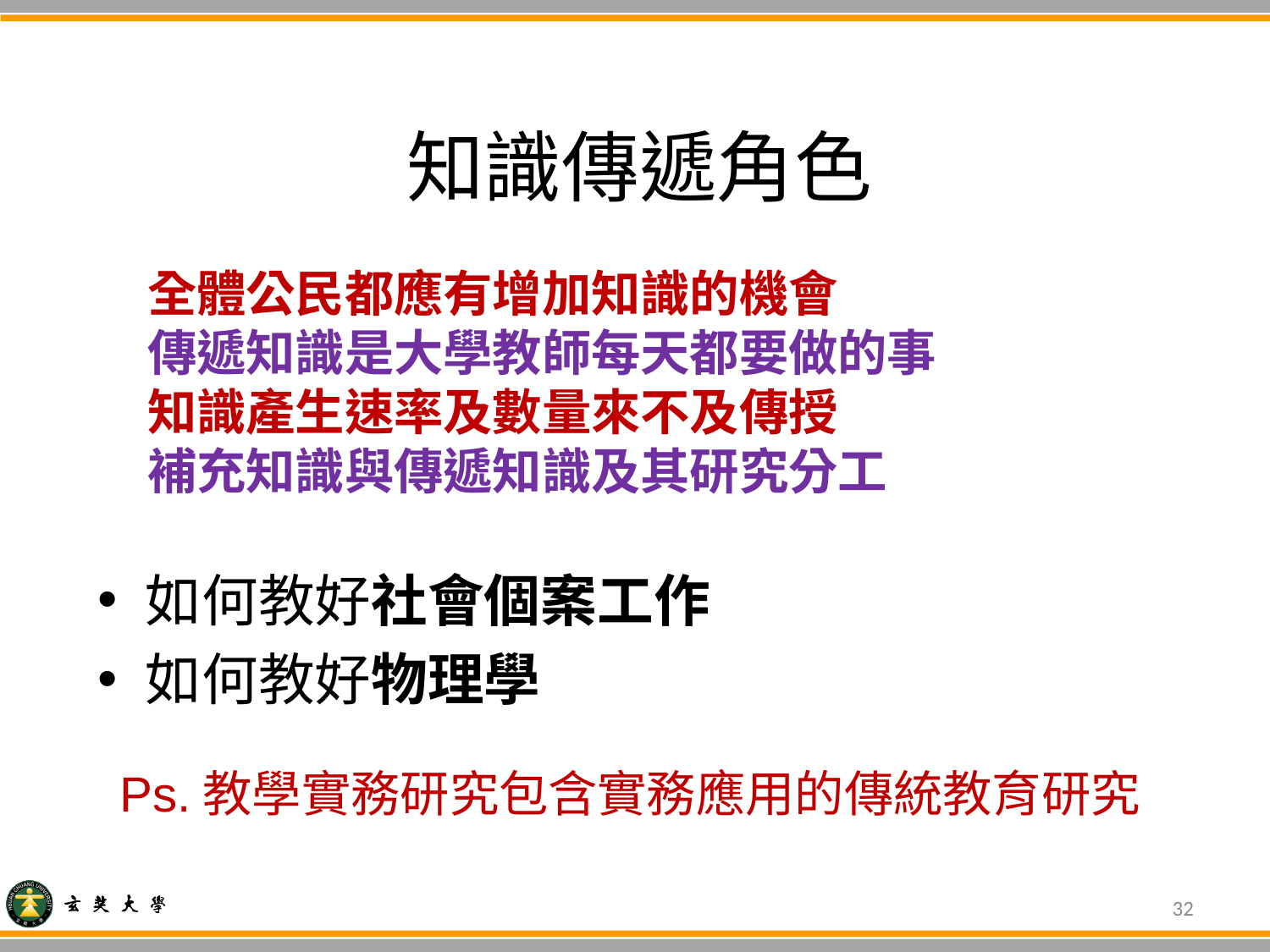

# 知識傳遞角色
全體公民都應有增加知識的機會
傳遞知識是大學教師每天都要做的事
知識產生速率及數量來不及傳授
補充知識與傳遞知識及其研究分工
如何教好社會個案工作
如何教好物理學

Ps.教學實務研究包含實務應用的傳統教育研究
32